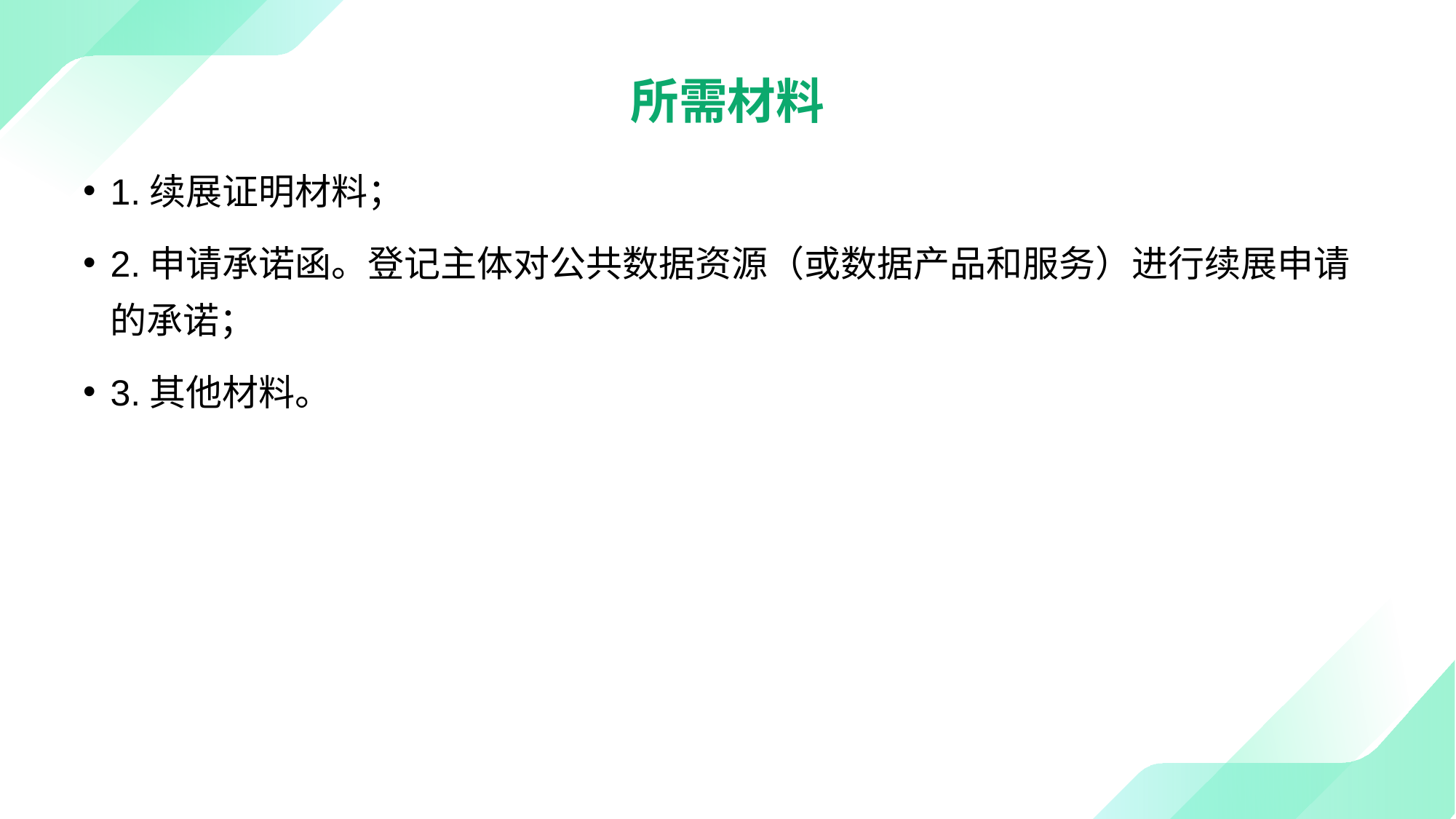

# 所需材料
1.续展证明材料；
2.申请承诺函。登记主体对公共数据资源（或数据产品和服务）进行续展申请的承诺；
3.其他材料。